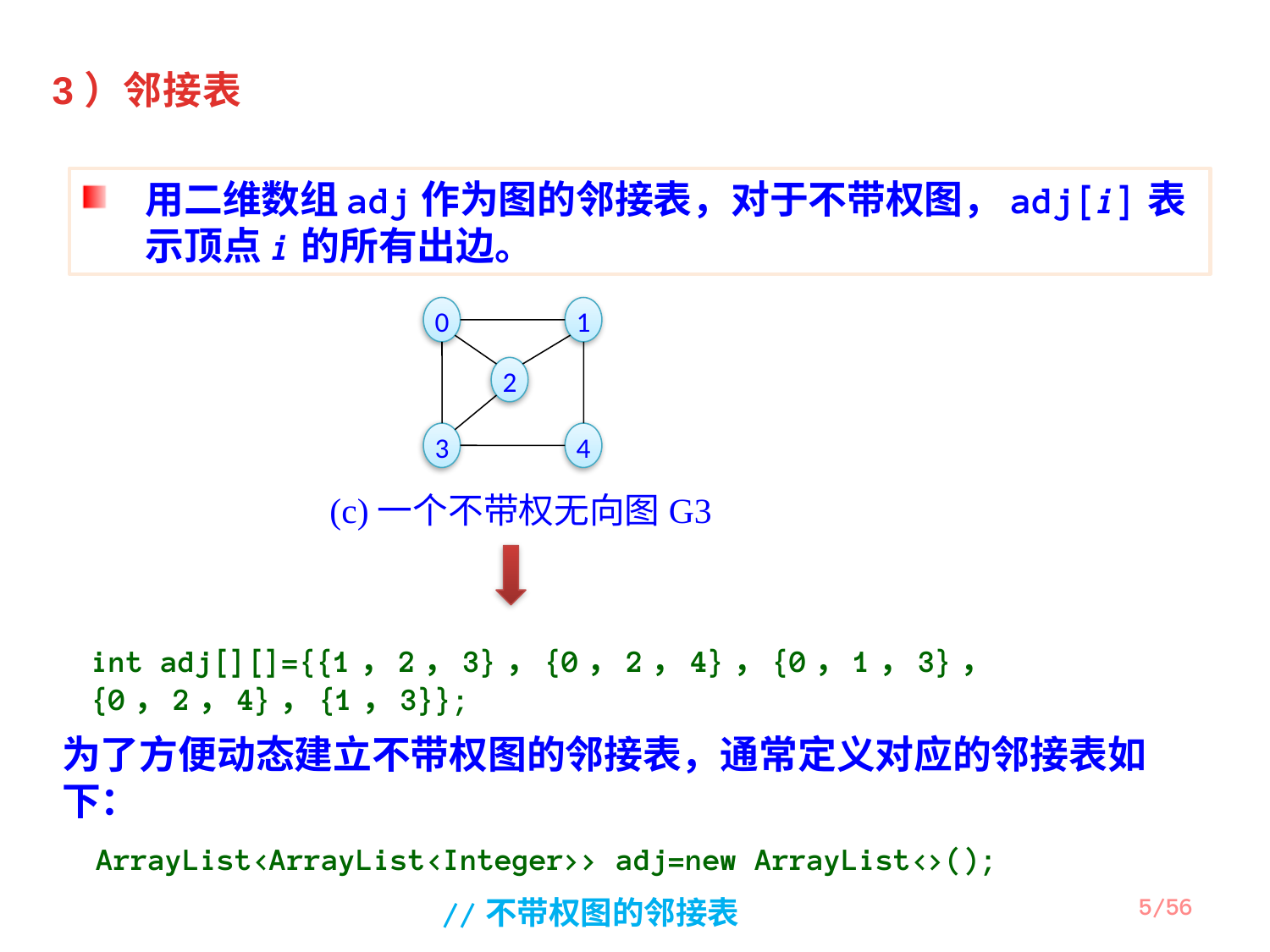

3）邻接表
用二维数组adj作为图的邻接表，对于不带权图，adj[i]表示顶点i的所有出边。
0
1

2

3
4

(c)一个不带权无向图G3

int adj[][]={{1，2，3}，{0，2，4}，{0，1，3}，{0，2，4}，{1，3}};
为了方便动态建立不带权图的邻接表，通常定义对应的邻接表如下：
  ArrayList<ArrayList<Integer>> adj=new ArrayList<>();
			//不带权图的邻接表
5/56